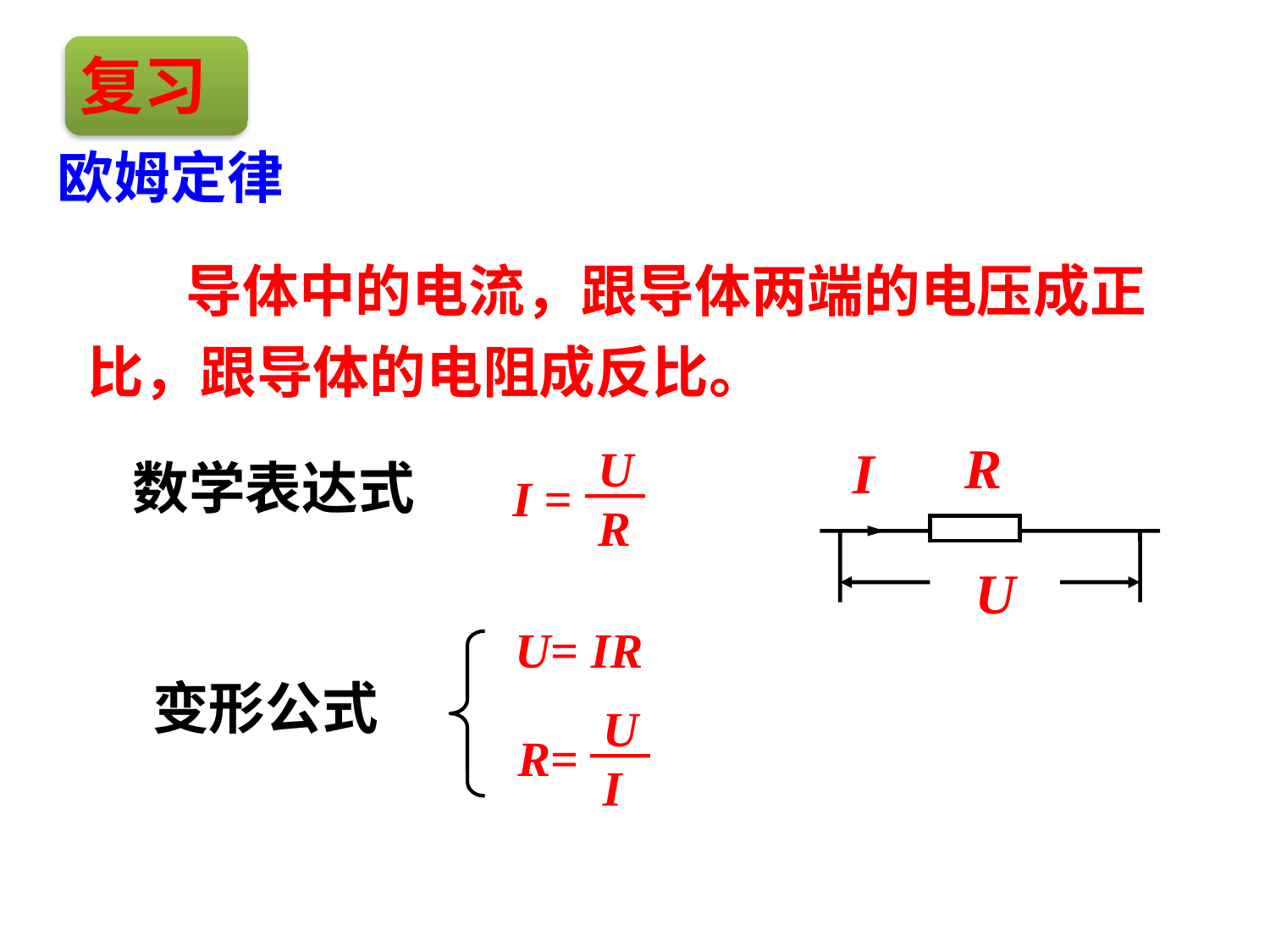

复习
欧姆定律
　　导体中的电流，跟导体两端的电压成正比，跟导体的电阻成反比。
   R
U
R
I =

I
数学表达式

    U

U= IR

变形公式
U
I
R=